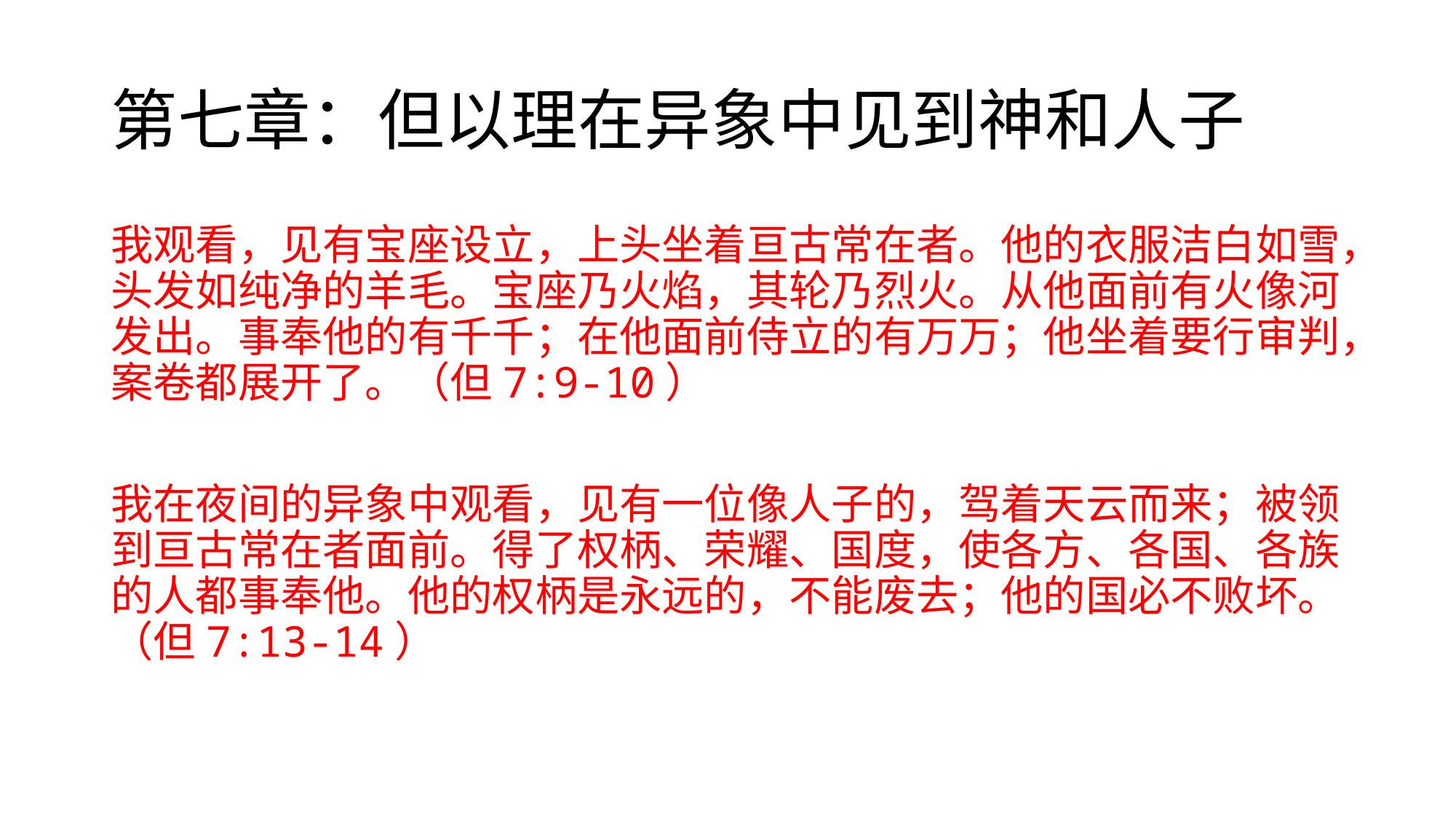

# 第七章：但以理在异象中见到神和人子
我观看，见有宝座设立，上头坐着亘古常在者。他的衣服洁白如雪，头发如纯净的羊毛。宝座乃火焰，其轮乃烈火。从他面前有火像河发出。事奉他的有千千；在他面前侍立的有万万；他坐着要行审判，案卷都展开了。（但7:9-10）

我在夜间的异象中观看，见有一位像人子的，驾着天云而来；被领到亘古常在者面前。得了权柄、荣耀、国度，使各方、各国、各族的人都事奉他。他的权柄是永远的，不能废去；他的国必不败坏。（但7:13-14）